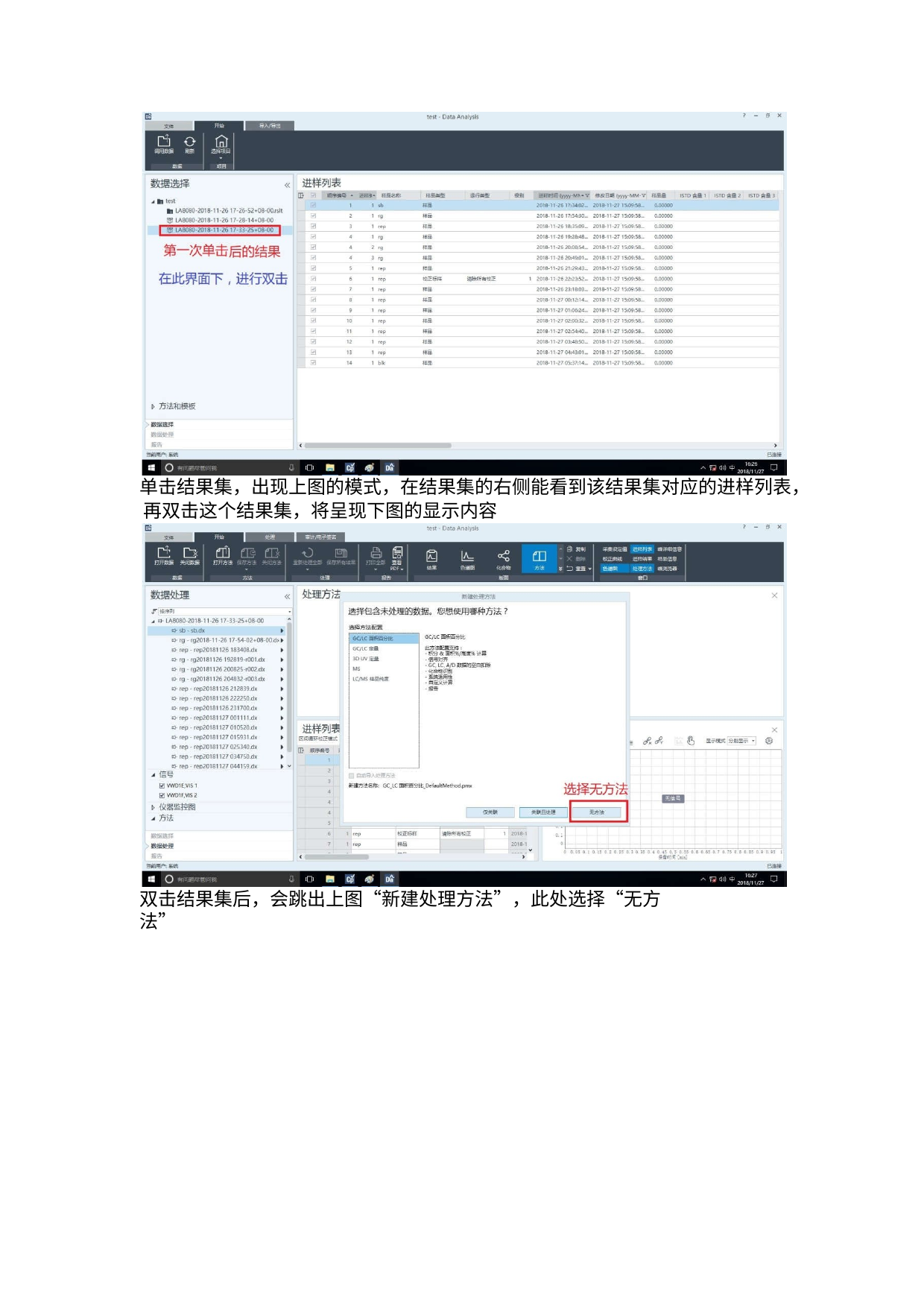

单击结果集，出现上图的模式，在结果集的右侧能看到该结果集对应的进样列表， 再双击这个结果集，将呈现下图的显示内容

双击结果集后，会跳出上图“新建处理方法”，此处选择“无方法”